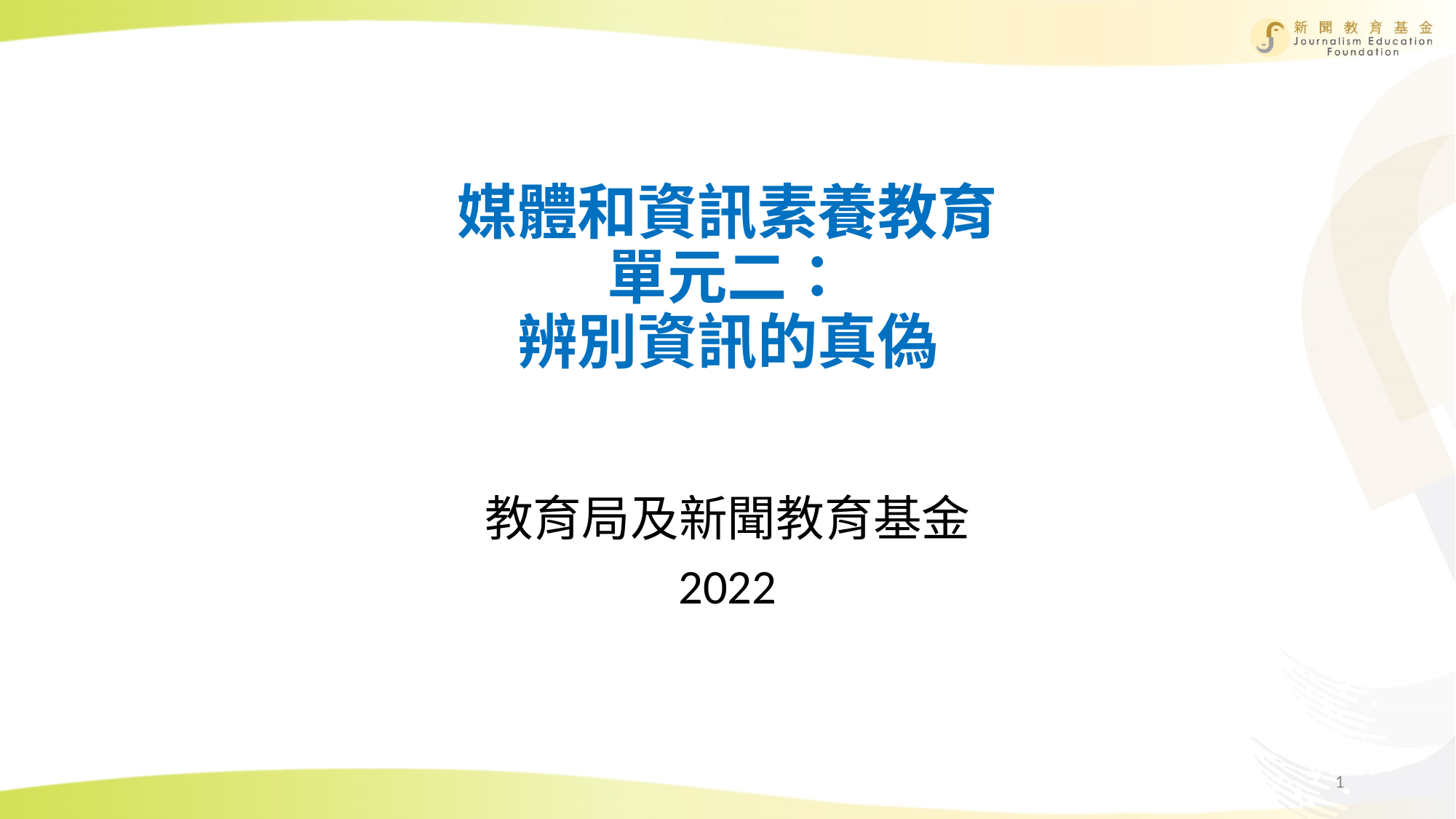

# 媒體和資訊素養教育 單元二： 辨別資訊的真偽

教育局及新聞教育基金
2022
1